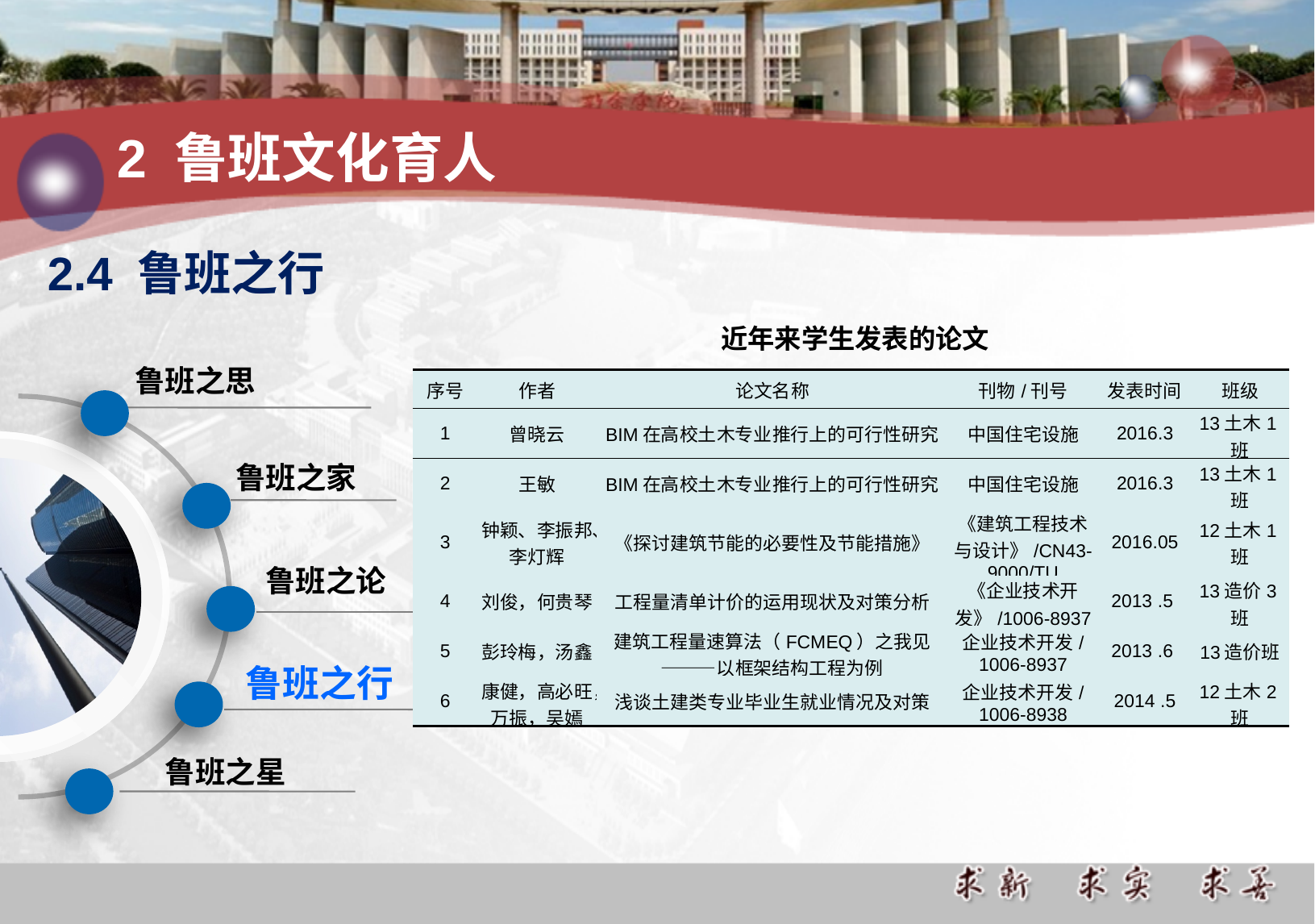

2 鲁班文化育人
2.4 鲁班之行

近年来学生发表的论文
鲁班之思
| 序号 | 作者 | 论文名称 | 刊物/刊号 | 发表时间 | 班级 |
| --- | --- | --- | --- | --- | --- |
| 1 | 曾晓云 | BIM在高校土木专业推行上的可行性研究 | 中国住宅设施 | 2016.3 | 13土木1班 |
| 2 | 王敏 | BIM在高校土木专业推行上的可行性研究 | 中国住宅设施 | 2016.3 | 13土木1班 |
| 3 | 钟颖、李振邦、李灯辉 | 《探讨建筑节能的必要性及节能措施》 | 《建筑工程技术与设计》/CN43-9000/TU | 2016.05 | 12土木1班 |
| 4 | 刘俊，何贵琴 | 工程量清单计价的运用现状及对策分析 | 《企业技术开发》/1006-8937 | 2013 .5 | 13造价3班 |
| 5 | 彭玲梅，汤鑫 | 建筑工程量速算法（FCMEQ）之我见 ———以框架结构工程为例 | 企业技术开发/1006-8937 | 2013 .6 | 13造价班 |
| 6 | 康健，高必旺，万振，吴嫣 | 浅谈土建类专业毕业生就业情况及对策 | 企业技术开发/1006-8938 | 2014 .5 | 12土木2班 |

鲁班之家

鲁班之论

鲁班之行

鲁班之星